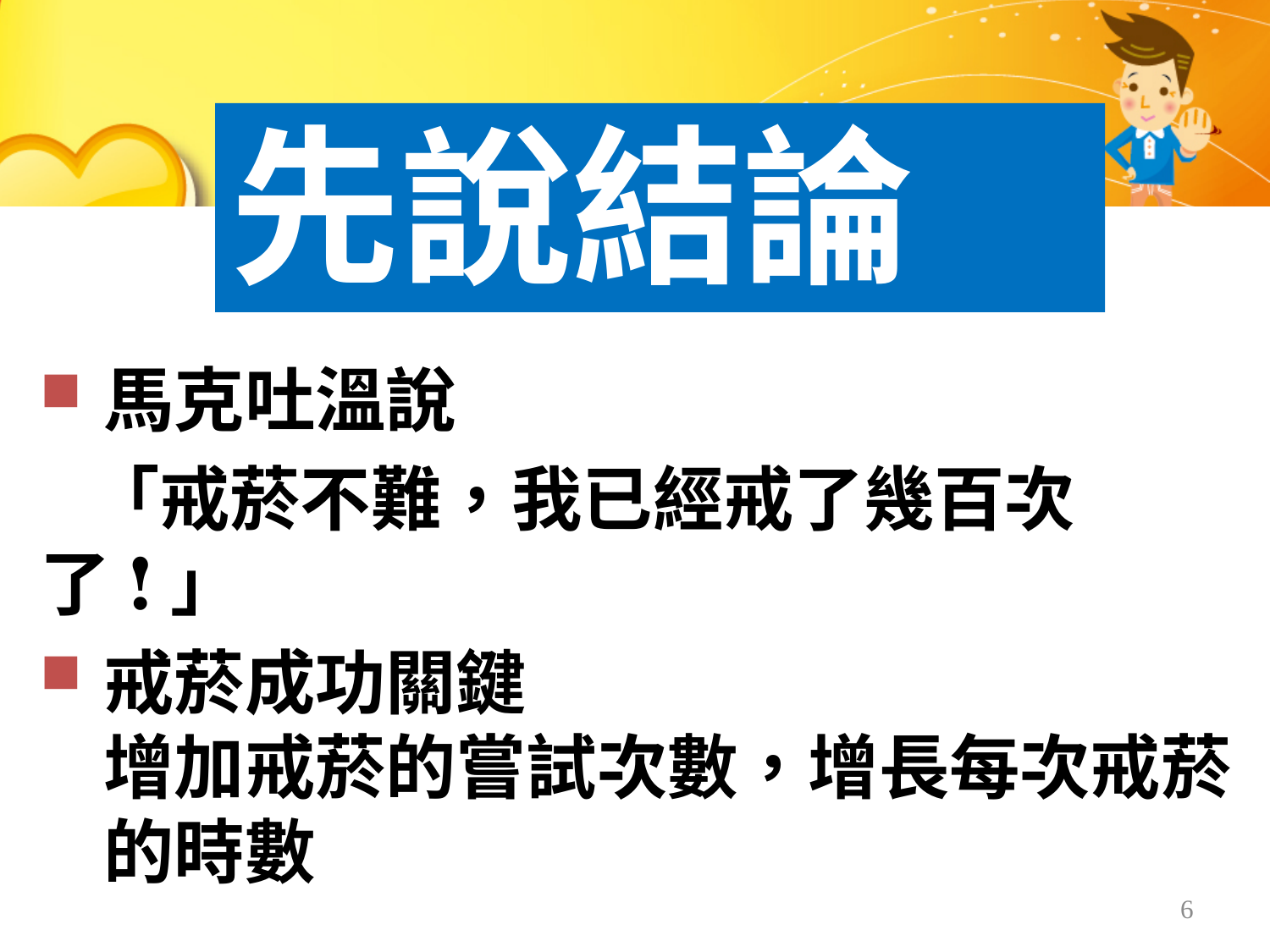

先說結論
馬克吐溫說
  「戒菸不難，我已經戒了幾百次了!」
戒菸成功關鍵
增加戒菸的嘗試次數，增長每次戒菸的時數

6